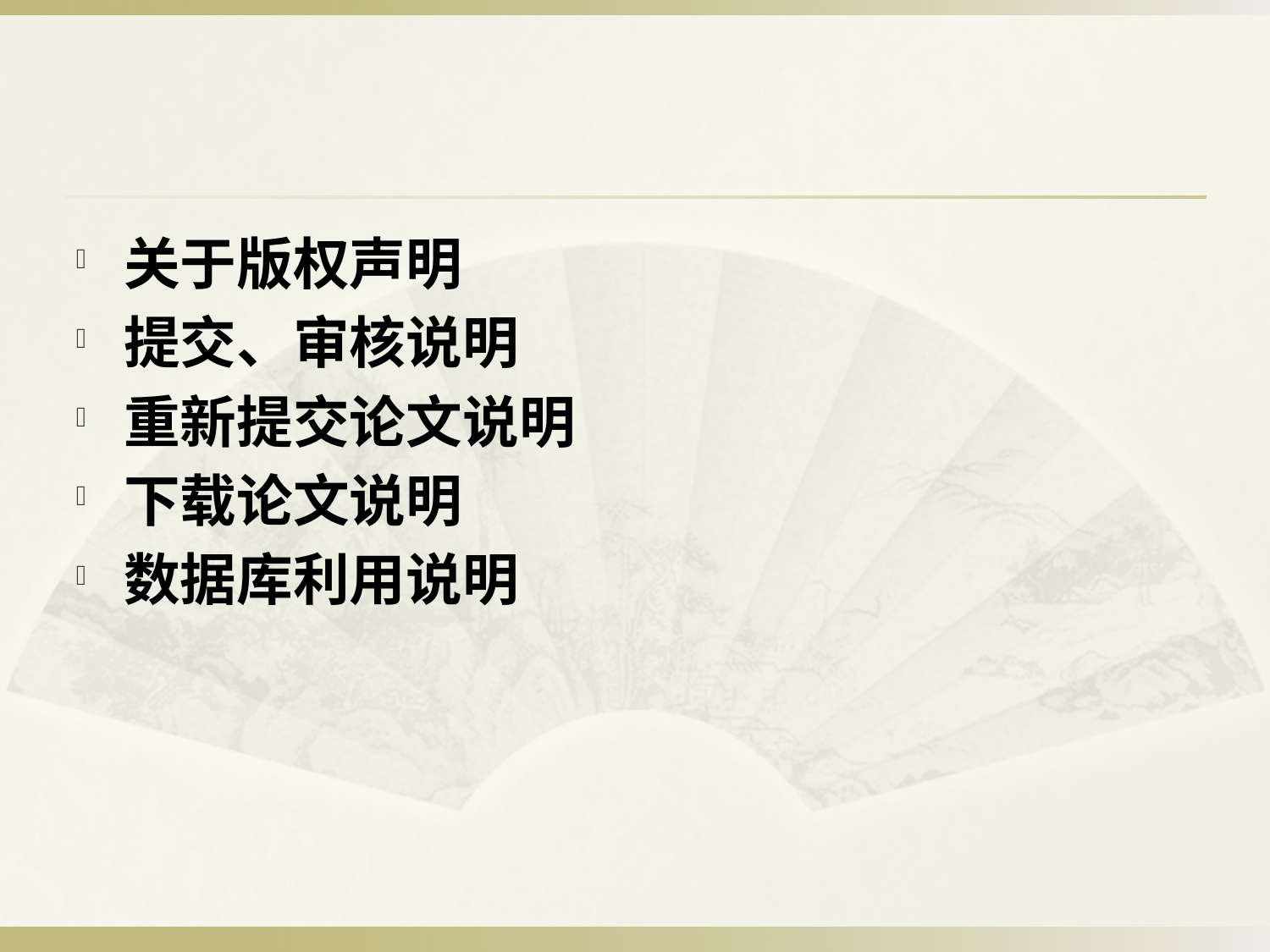

关于版权声明
提交、审核说明
重新提交论文说明
下载论文说明
数据库利用说明